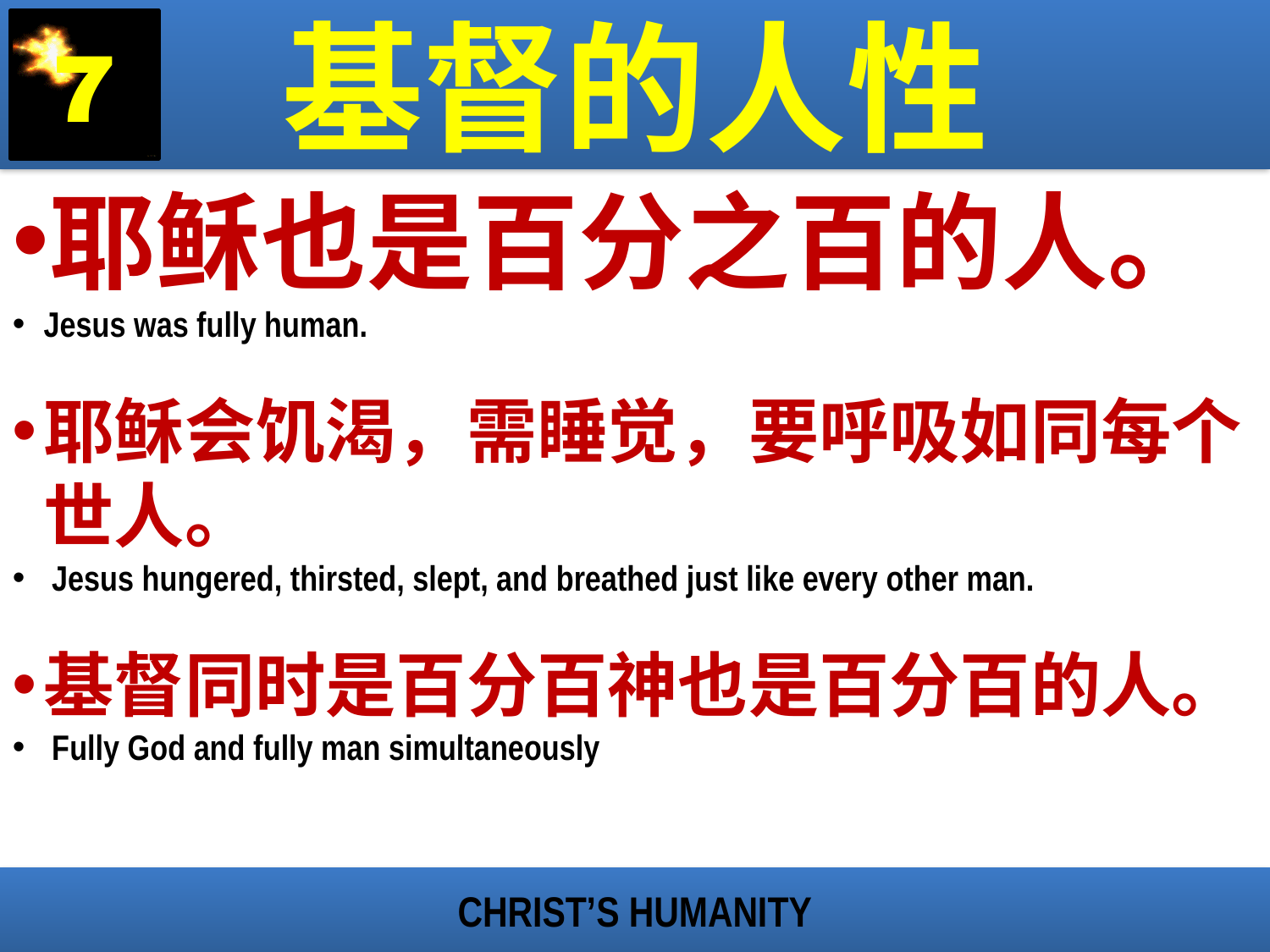

基督的人性
7
耶稣也是百分之百的人。
Jesus was fully human.

耶稣会饥渴，需睡觉，要呼吸如同每个世人。
 Jesus hungered, thirsted, slept, and breathed just like every other man.

基督同时是百分百神也是百分百的人。
 Fully God and fully man simultaneously
CHRIST’S HUMANITY